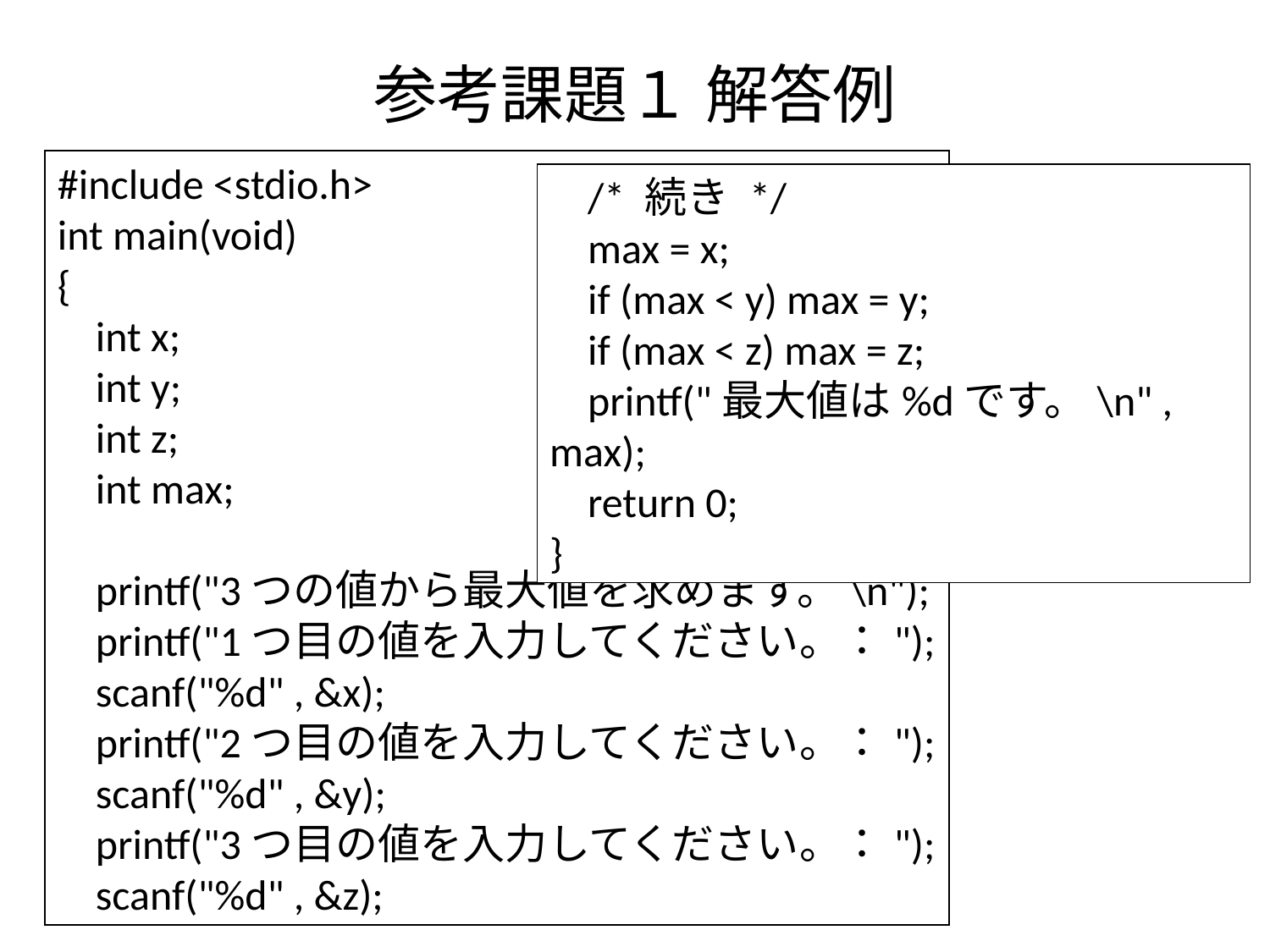

# 参考課題１ 解答例
#include <stdio.h>
int main(void)
{
    int x;
    int y;
    int z;
    int max;

    printf("3つの値から最大値を求めます。\n");
    printf("1つ目の値を入力してください。：");
    scanf("%d" , &x);
    printf("2つ目の値を入力してください。：");
    scanf("%d" , &y);
    printf("3つ目の値を入力してください。：");
    scanf("%d" , &z);
    /* 続き */
    max = x;
    if (max < y) max = y;
    if (max < z) max = z;
    printf("最大値は%dです。\n" , max);
    return 0;
}